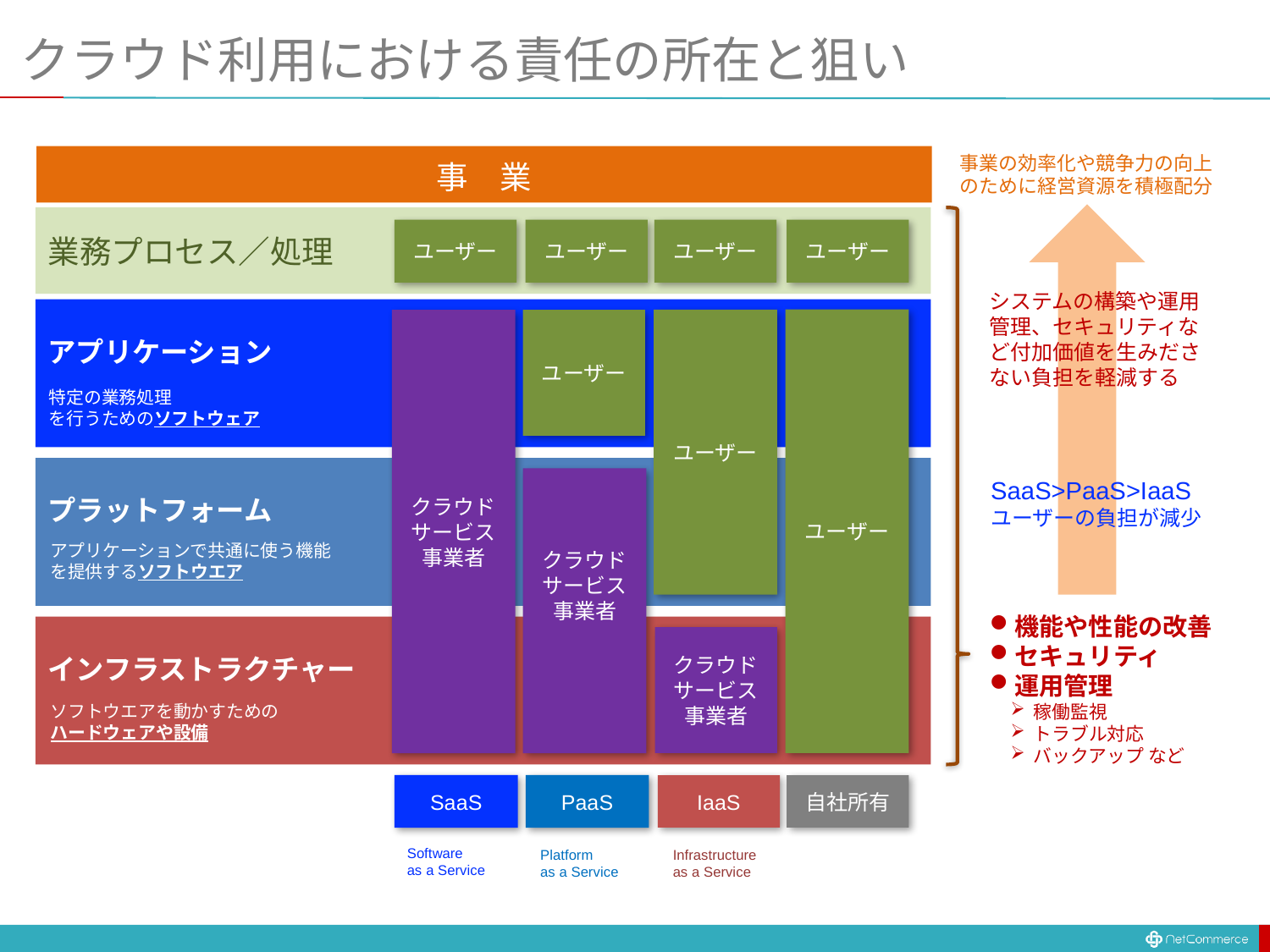

# クラウド利用における責任の所在と狙い
事業の効率化や競争力の向上
のために経営資源を積極配分

事　業

業務プロセス／処理

ユーザー
ユーザー
ユーザー
ユーザー
システムの構築や運用管理、セキュリティなど付加価値を生みださない負担を軽減する
アプリケーション

ユーザー
クラウド
サービス
事業者
ユーザー
ユーザー
特定の業務処理
を行うためのソフトウェア
プラットフォーム

クラウド
サービス
事業者

SaaS>PaaS>IaaS
ユーザーの負担が減少
アプリケーションで共通に使う機能
を提供するソフトウエア
機能や性能の改善
セキュリティ
運用管理
稼働監視
トラブル対応
バックアップ など
インフラストラクチャー

クラウド
サービス
事業者
ソフトウエアを動かすための
ハードウェアや設備
SaaS
PaaS
IaaS
自社所有
Software
as a Service
Platform
as a Service
Infrastructure
as a Service